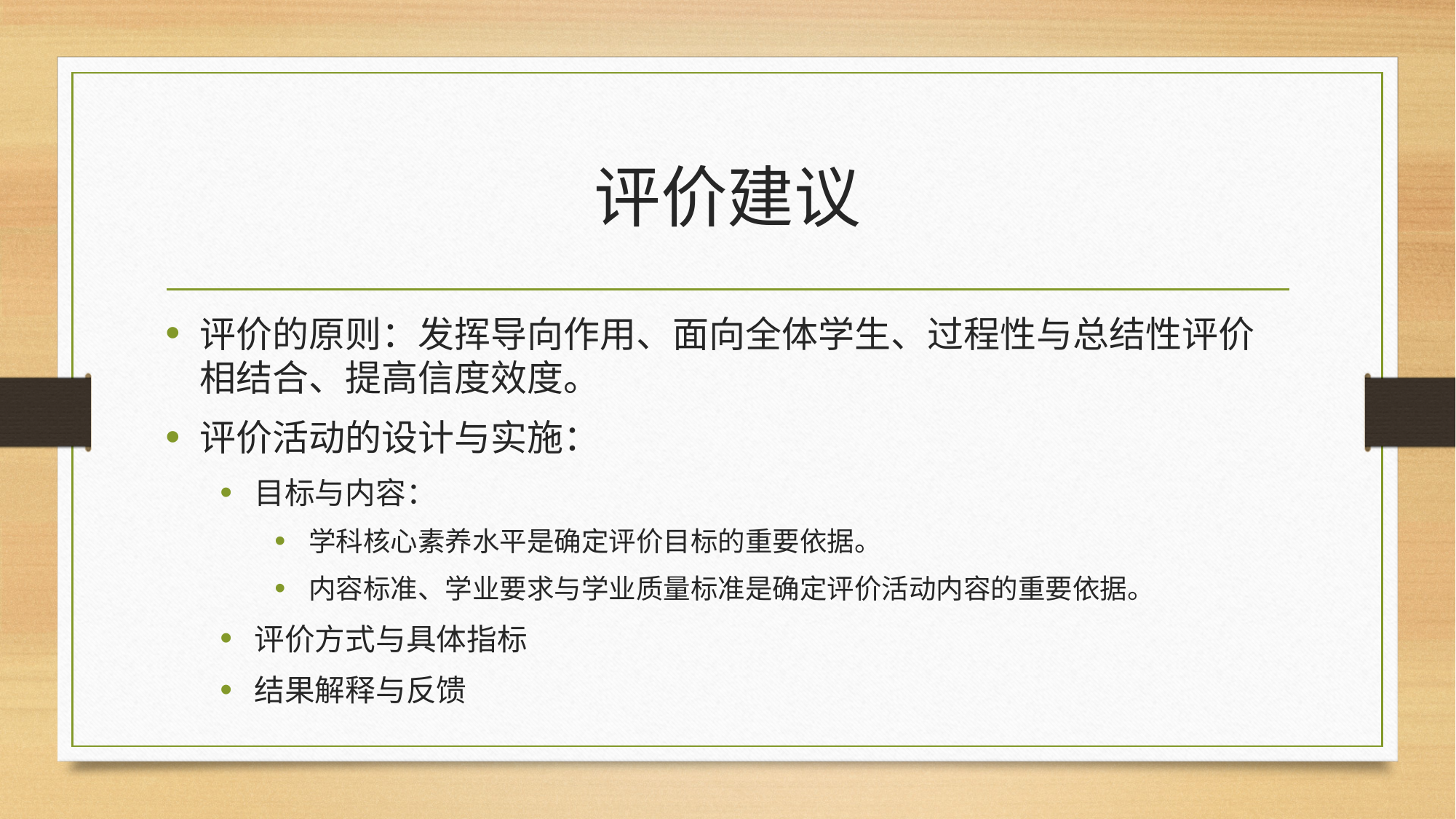

# 评价建议
评价的原则：发挥导向作用、面向全体学生、过程性与总结性评价相结合、提高信度效度。
评价活动的设计与实施：
目标与内容：
学科核心素养水平是确定评价目标的重要依据。
内容标准、学业要求与学业质量标准是确定评价活动内容的重要依据。
评价方式与具体指标
结果解释与反馈